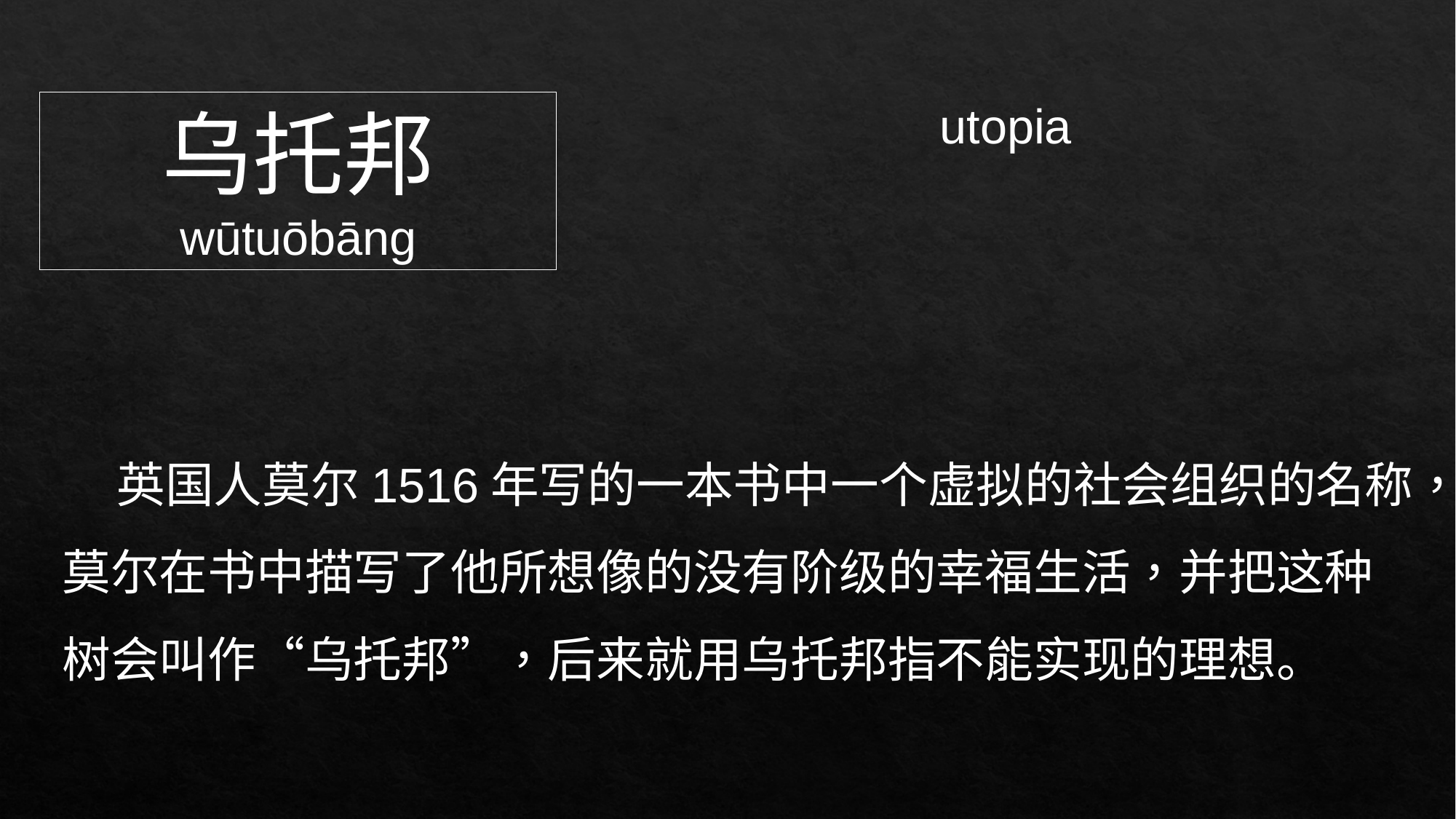

utopia
乌托邦
wūtuōbāng
英国人莫尔1516年写的一本书中一个虚拟的社会组织的名称，莫尔在书中描写了他所想像的没有阶级的幸福生活，并把这种树会叫作“乌托邦”，后来就用乌托邦指不能实现的理想。